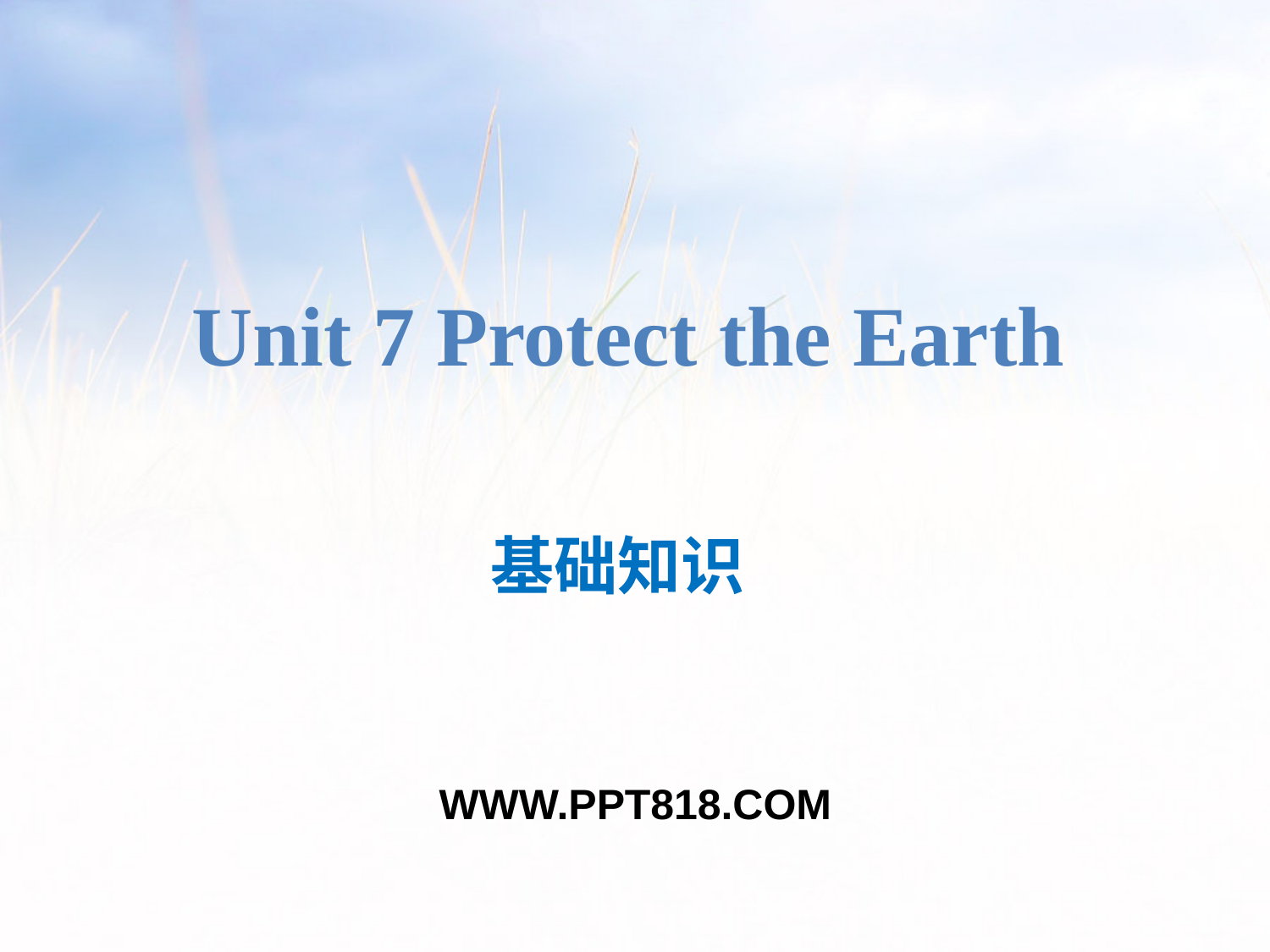

Unit 7 Protect the Earth
基础知识
WWW.PPT818.COM